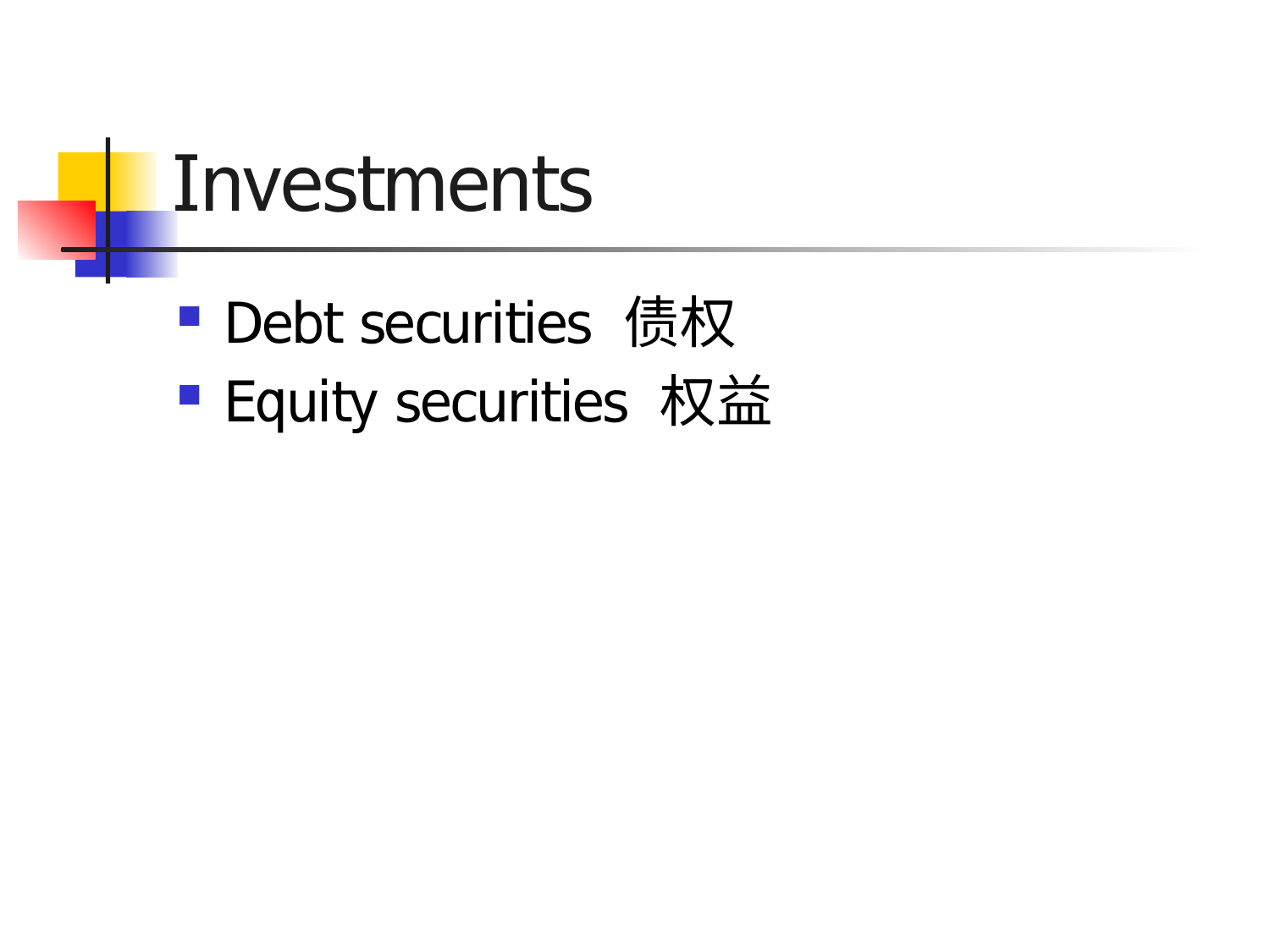

# Investments
Debt securities 债权
Equity securities 权益